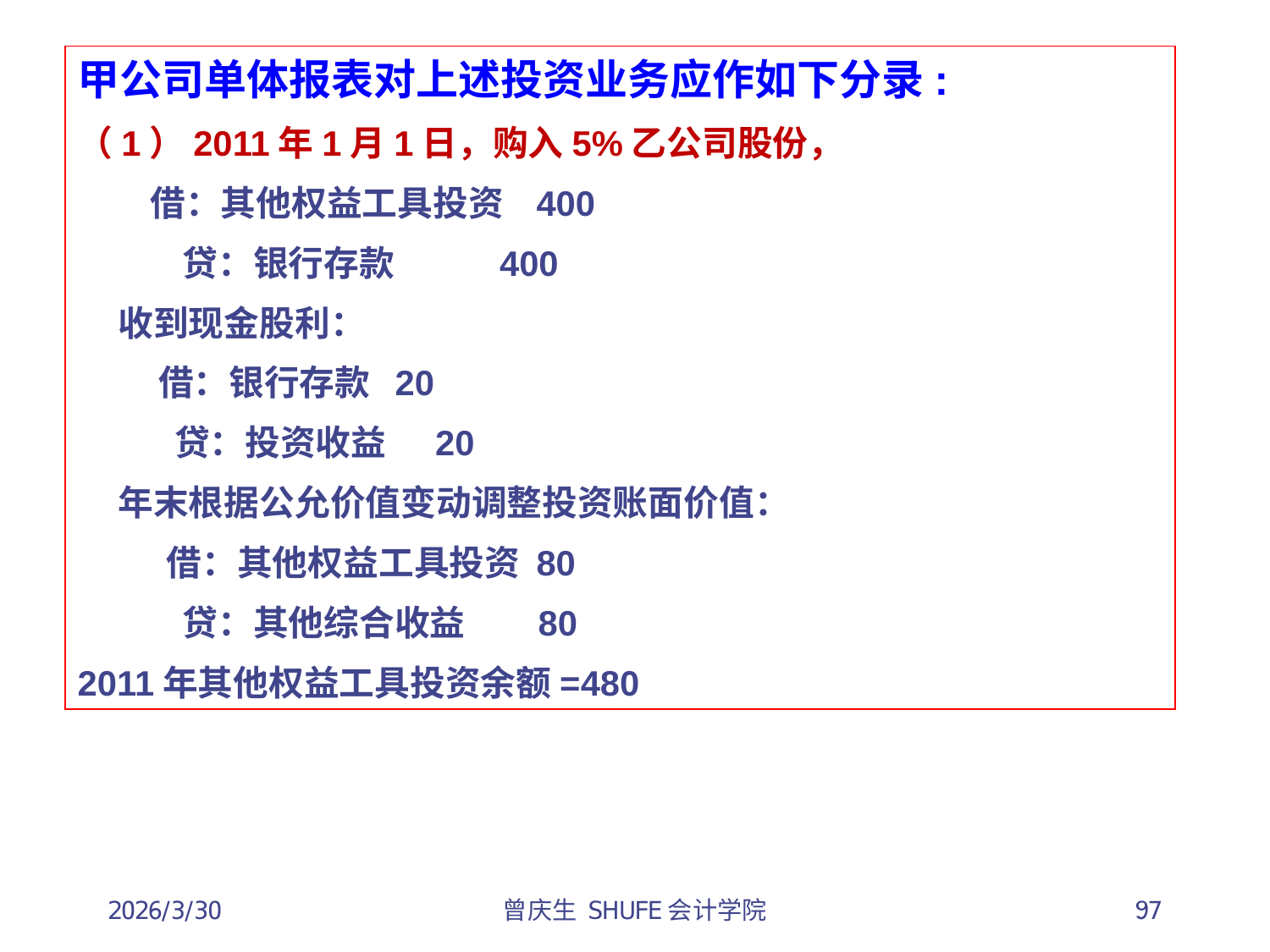

甲公司单体报表对上述投资业务应作如下分录:
（1）2011年1月1日，购入5%乙公司股份，
        借：其他权益工具投资   400
            贷：银行存款            400
    收到现金股利：
         借：银行存款  20
           贷：投资收益     20
    年末根据公允价值变动调整投资账面价值：
          借：其他权益工具投资 80
            贷：其他综合收益        80
2011年其他权益工具投资余额=480
2026/3/30
曾庆生 SHUFE会计学院
97